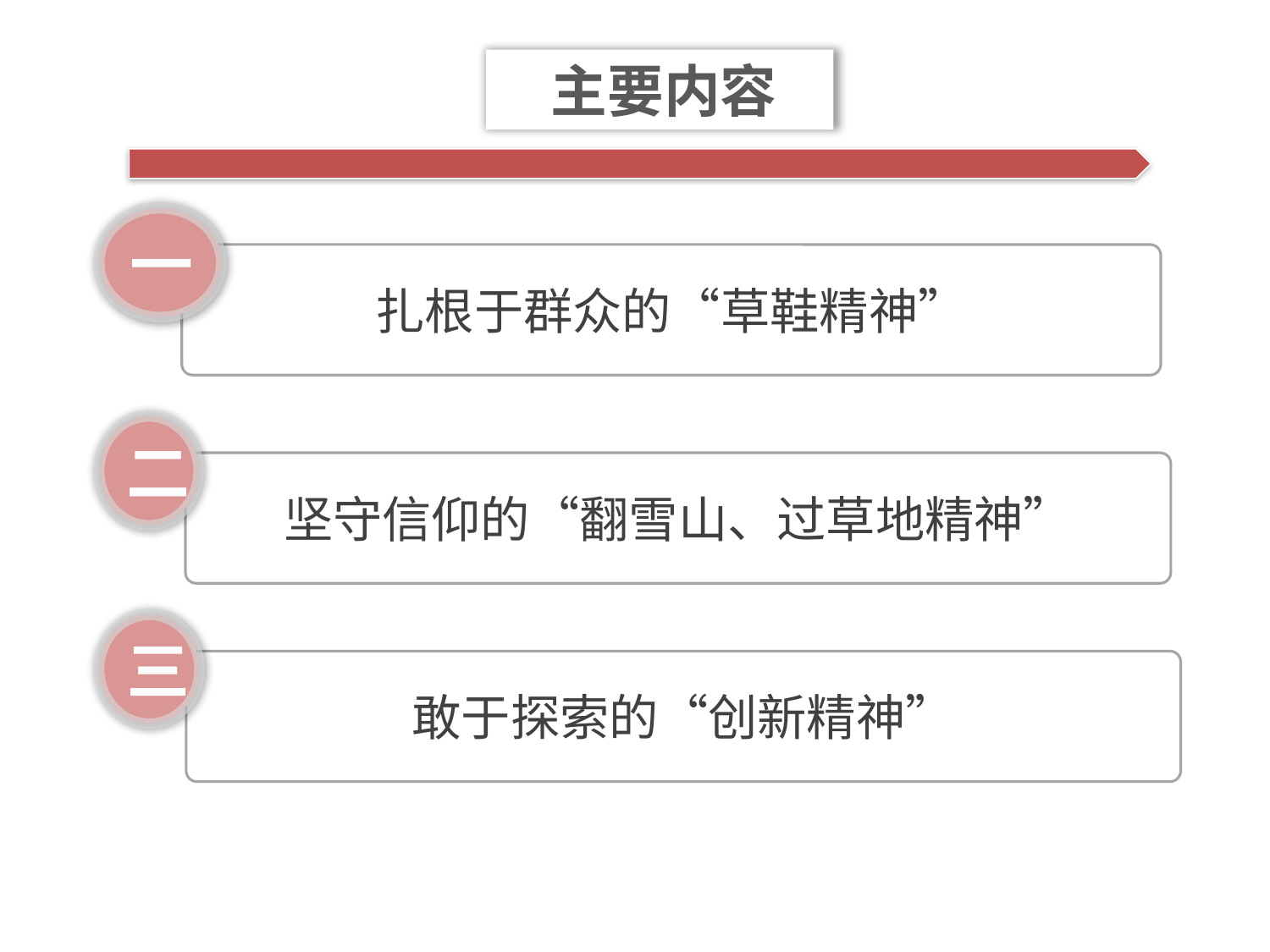

主要内容

一
扎根于群众的“草鞋精神”
二
坚守信仰的“翻雪山、过草地精神”
三
敢于探索的“创新精神”